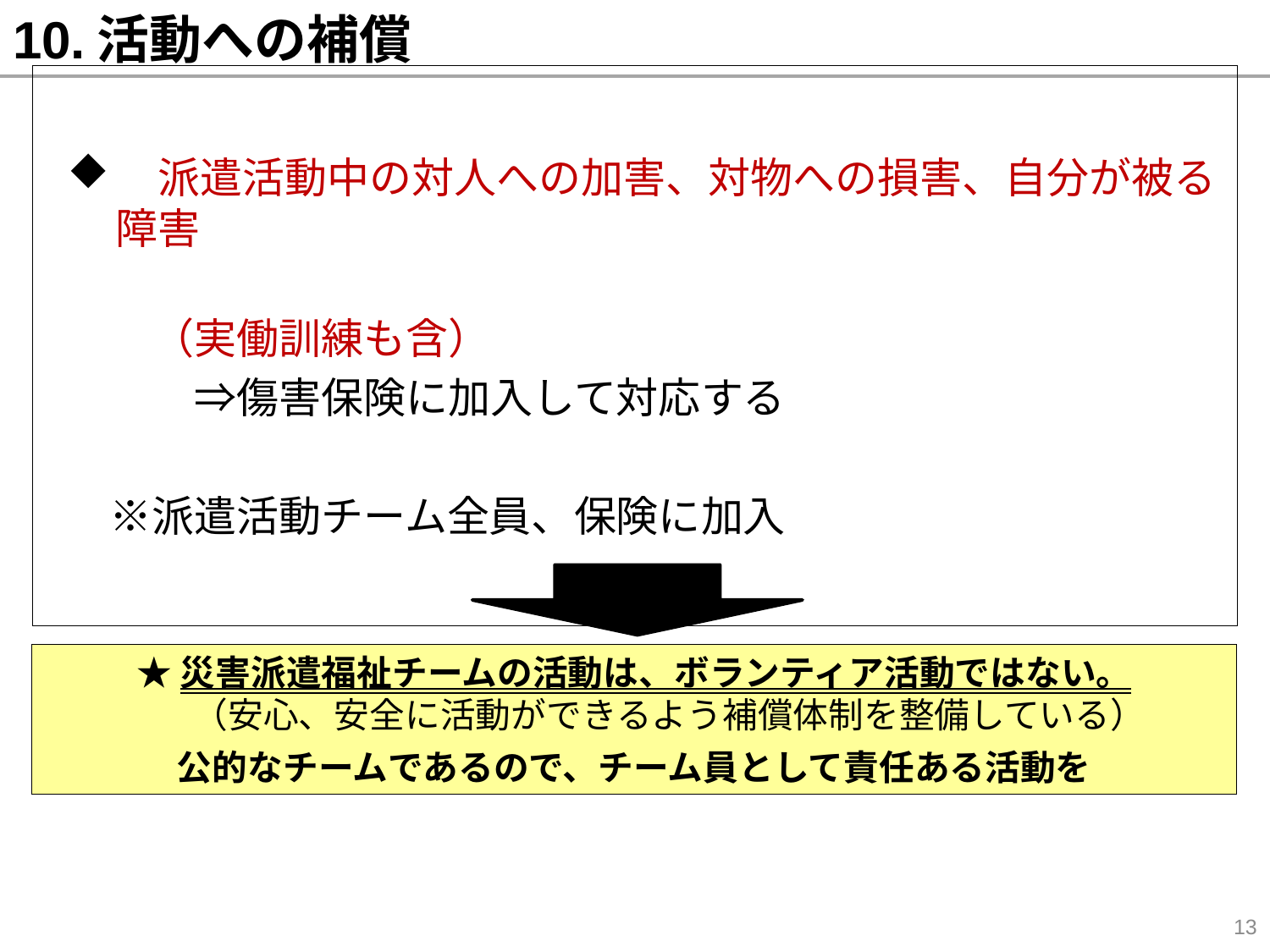

# 10.活動への補償
　派遣活動中の対人への加害、対物への損害、自分が被る障害
　　　　　　　　　　　　　　　　　　　　　　　　　　　　　（実働訓練も含）
　　　⇒傷害保険に加入して対応する

　※派遣活動チーム全員、保険に加入

★災害派遣福祉チームの活動は、ボランティア活動ではない。
　　（安心、安全に活動ができるよう補償体制を整備している）
公的なチームであるので、チーム員として責任ある活動を
13